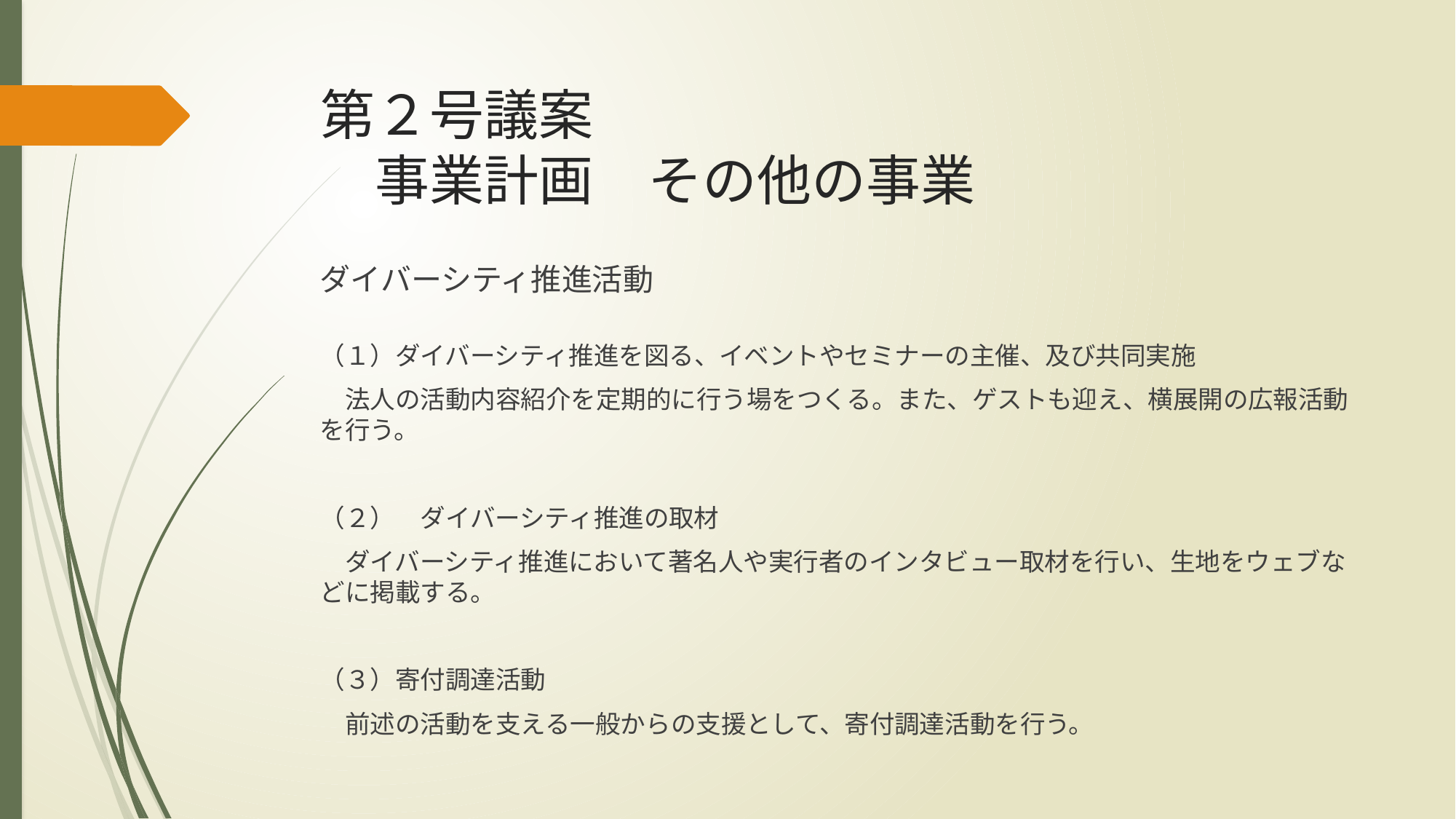

# 第２号議案 　事業計画　その他の事業
ダイバーシティ推進活動

（１）ダイバーシティ推進を図る、イベントやセミナーの主催、及び共同実施
　法人の活動内容紹介を定期的に行う場をつくる。また、ゲストも迎え、横展開の広報活動を行う。

（２）　ダイバーシティ推進の取材
　ダイバーシティ推進において著名人や実行者のインタビュー取材を行い、生地をウェブなどに掲載する。

（３）寄付調達活動
　前述の活動を支える一般からの支援として、寄付調達活動を行う。